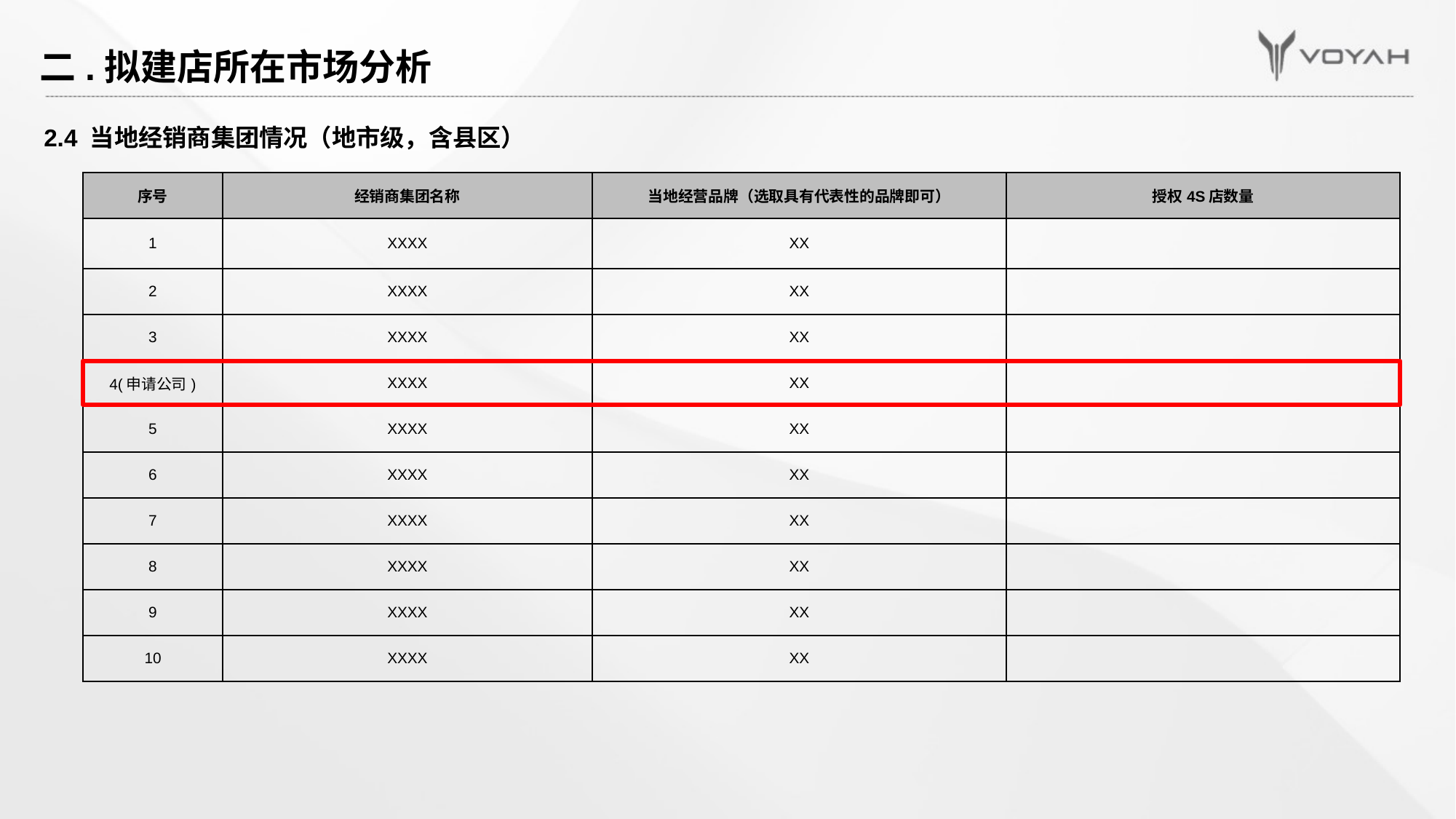

# 二.拟建店所在市场分析
2.4 当地经销商集团情况（地市级，含县区）
| 序号 | 经销商集团名称 | 当地经营品牌（选取具有代表性的品牌即可） | 授权4S店数量 |
| --- | --- | --- | --- |
| 1 | XXXX | XX |  |
| 2 | XXXX | XX |  |
| 3 | XXXX | XX |  |
| 4(申请公司) | XXXX | XX |  |
| 5 | XXXX | XX |  |
| 6 | XXXX | XX |  |
| 7 | XXXX | XX |  |
| 8 | XXXX | XX |  |
| 9 | XXXX | XX |  |
| 10 | XXXX | XX |  |